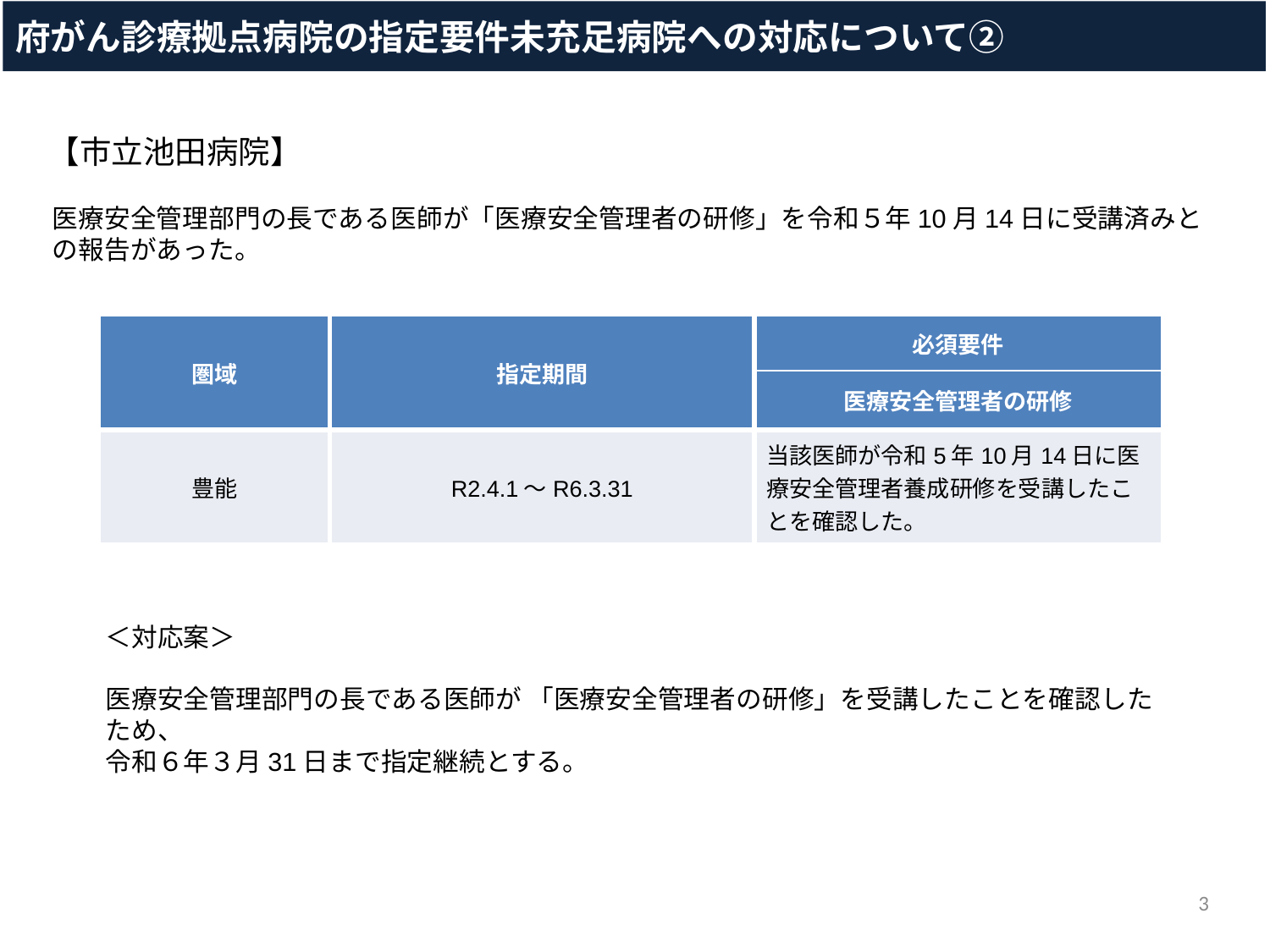

府がん診療拠点病院の指定要件未充足病院への対応について②
【市立池田病院】
医療安全管理部門の長である医師が「医療安全管理者の研修」を令和５年10月14日に受講済みとの報告があった。
| 圏域 | 指定期間 | 必須要件 |
| --- | --- | --- |
|  |  | 医療安全管理者の研修 |
| 豊能 | R2.4.1～R6.3.31 | 当該医師が令和5年10月14日に医療安全管理者養成研修を受講したことを確認した。 |
＜対応案＞

医療安全管理部門の長である医師が 「医療安全管理者の研修」を受講したことを確認したため、
令和６年３月31日まで指定継続とする。

3